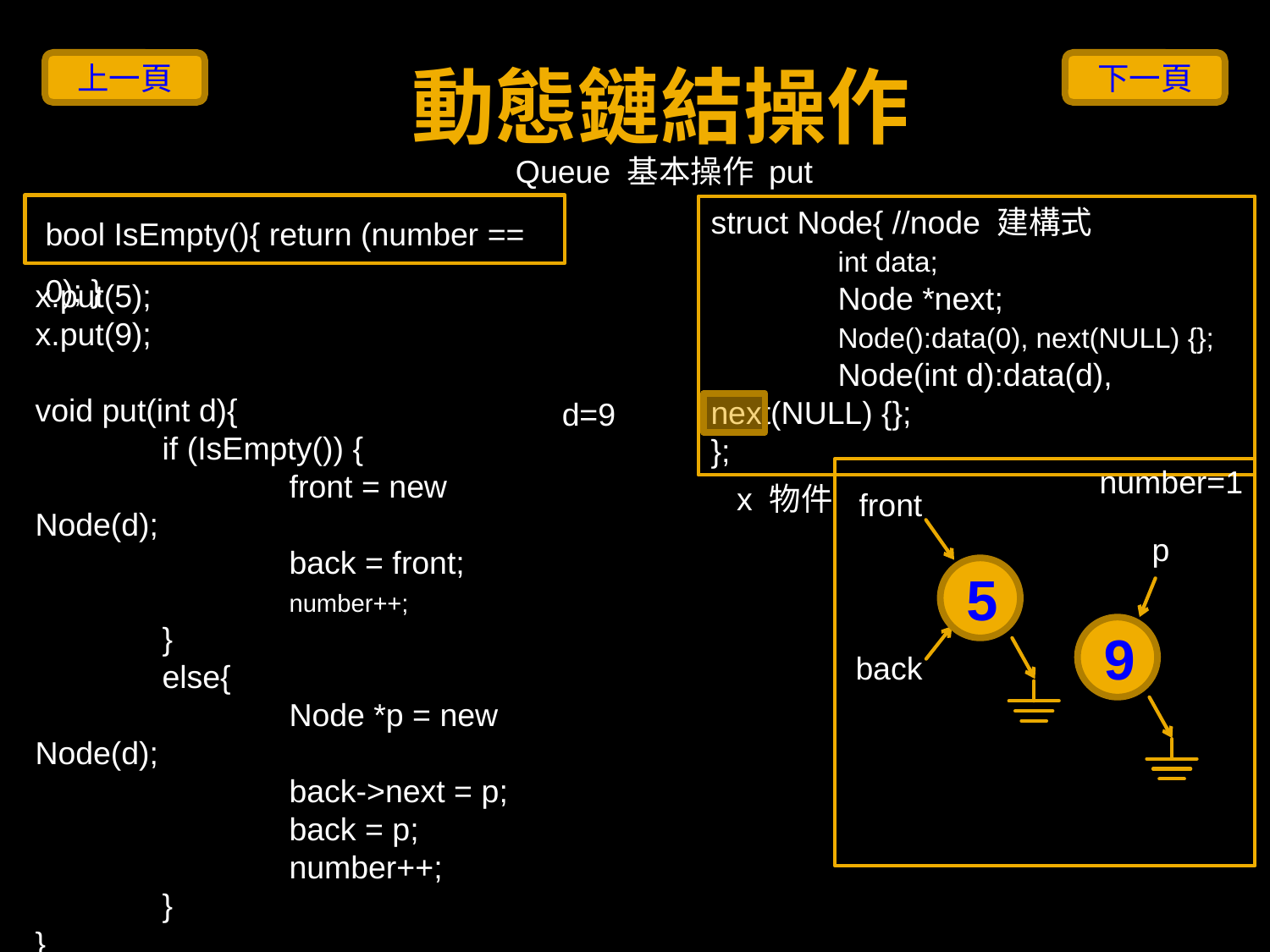

# 動態鏈結操作
上一頁
下一頁
Queue 基本操作 put
bool IsEmpty(){ return (number == 0); }
struct Node{ //node 建構式
	int data;
	Node *next;
	Node():data(0), next(NULL) {};
	Node(int d):data(d), next(NULL) {};
};
x.put(5);
x.put(9);

void put(int d){
	if (IsEmpty()) {
		front = new Node(d);
		back = front;
		number++;
	}
	else{
		Node *p = new Node(d);
		back->next = p;
		back = p;
		number++;
	}
}

d=9

number=1

x 物件
front
p
5

9

back
35